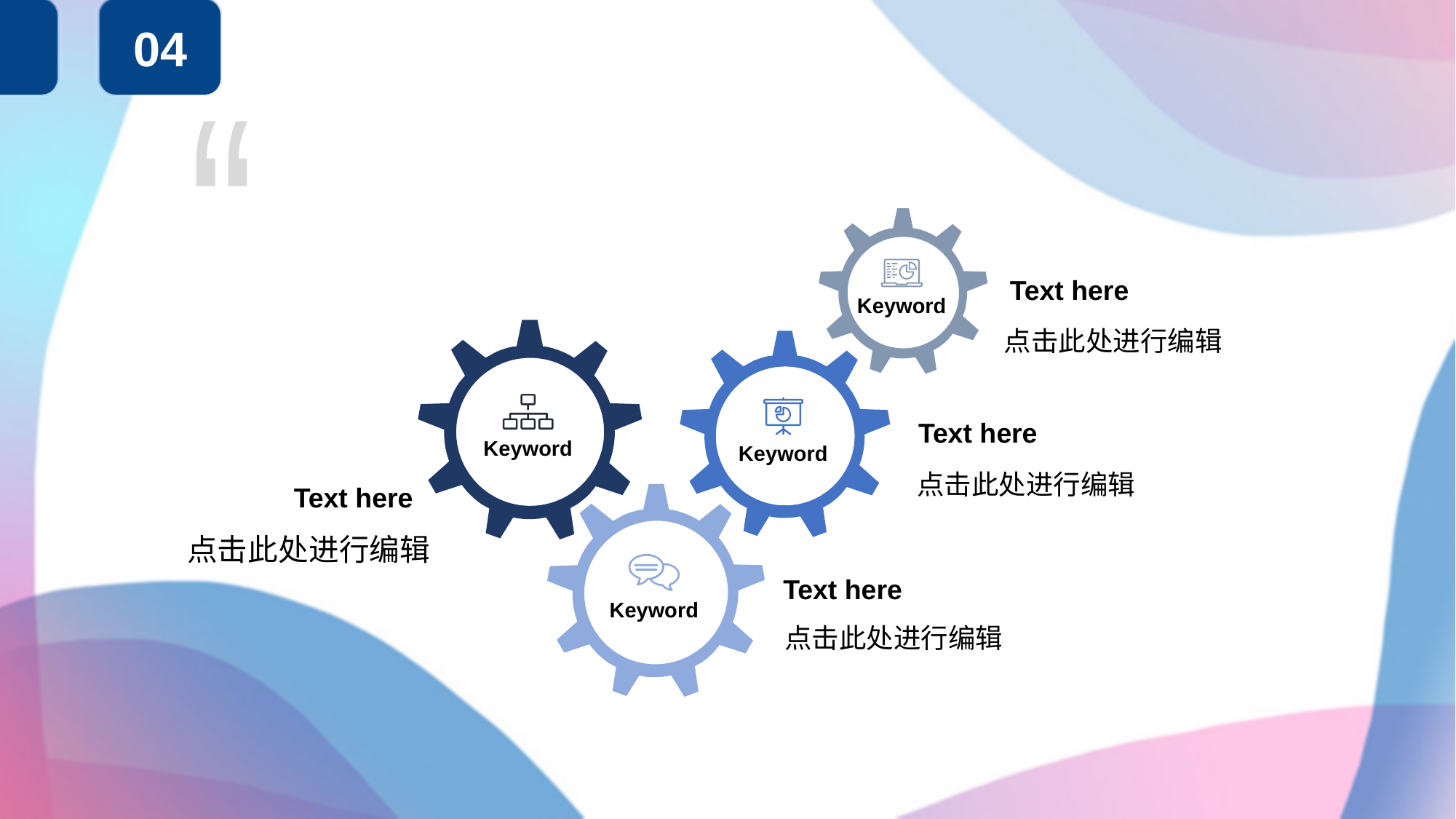

04

“

Keyword
Text here

Keyword

Keyword
Text here
Text here

Keyword
Text here
点击此处进行编辑
点击此处进行编辑
点击此处进行编辑
点击此处进行编辑